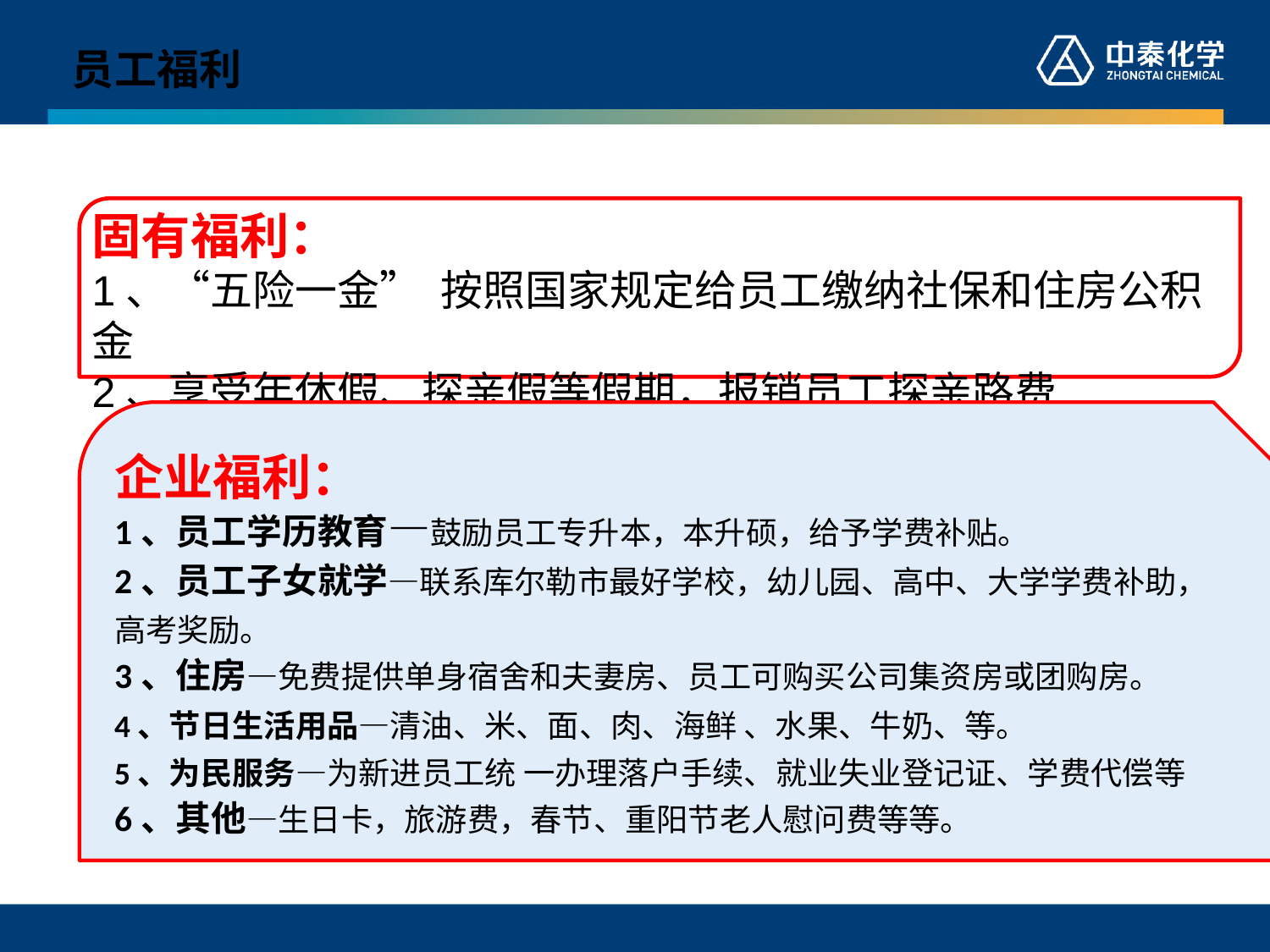

员工福利

固有福利：
1、“五险一金”  按照国家规定给员工缴纳社保和住房公积金
2、享受年休假、探亲假等假期，报销员工探亲路费
企业福利：
1、员工学历教育—鼓励员工专升本，本升硕，给予学费补贴。
2、员工子女就学—联系库尔勒市最好学校，幼儿园、高中、大学学费补助，高考奖励。
3、住房—免费提供单身宿舍和夫妻房、员工可购买公司集资房或团购房。
4、节日生活用品—清油、米、面、肉、海鲜 、水果、牛奶、等。
5、为民服务—为新进员工统 一办理落户手续、就业失业登记证、学费代偿等
6、其他—生日卡，旅游费，春节、重阳节老人慰问费等等。